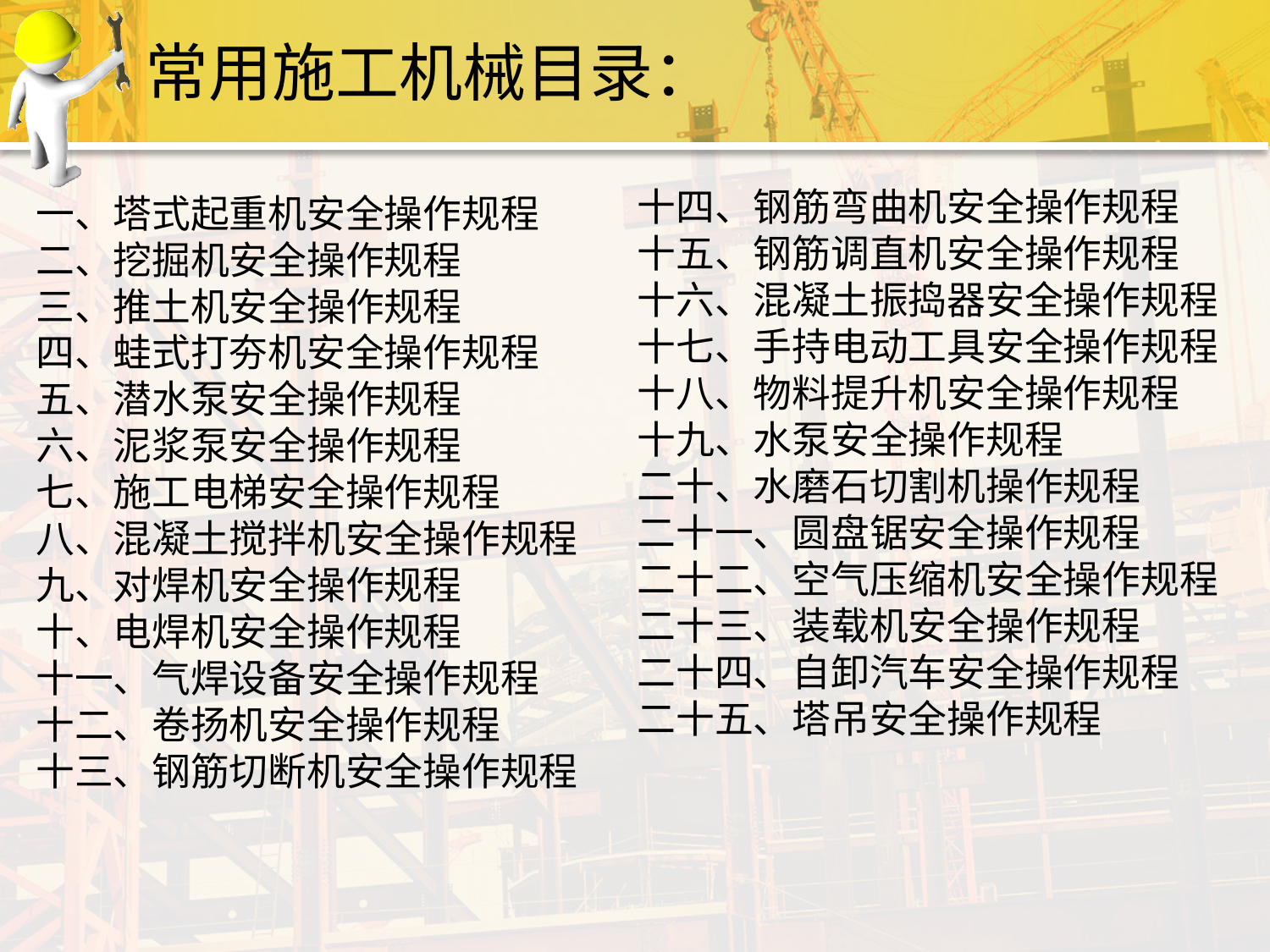

常用施工机械目录：
十四、钢筋弯曲机安全操作规程
十五、钢筋调直机安全操作规程
十六、混凝土振捣器安全操作规程
十七、手持电动工具安全操作规程
十八、物料提升机安全操作规程
十九、水泵安全操作规程
二十、水磨石切割机操作规程
二十一、圆盘锯安全操作规程
二十二、空气压缩机安全操作规程
二十三、装载机安全操作规程
二十四、自卸汽车安全操作规程
二十五、塔吊安全操作规程
一、塔式起重机安全操作规程
二、挖掘机安全操作规程
三、推土机安全操作规程
四、蛙式打夯机安全操作规程
五、潜水泵安全操作规程
六、泥浆泵安全操作规程
七、施工电梯安全操作规程
八、混凝土搅拌机安全操作规程
九、对焊机安全操作规程
十、电焊机安全操作规程
十一、气焊设备安全操作规程
十二、卷扬机安全操作规程
十三、钢筋切断机安全操作规程